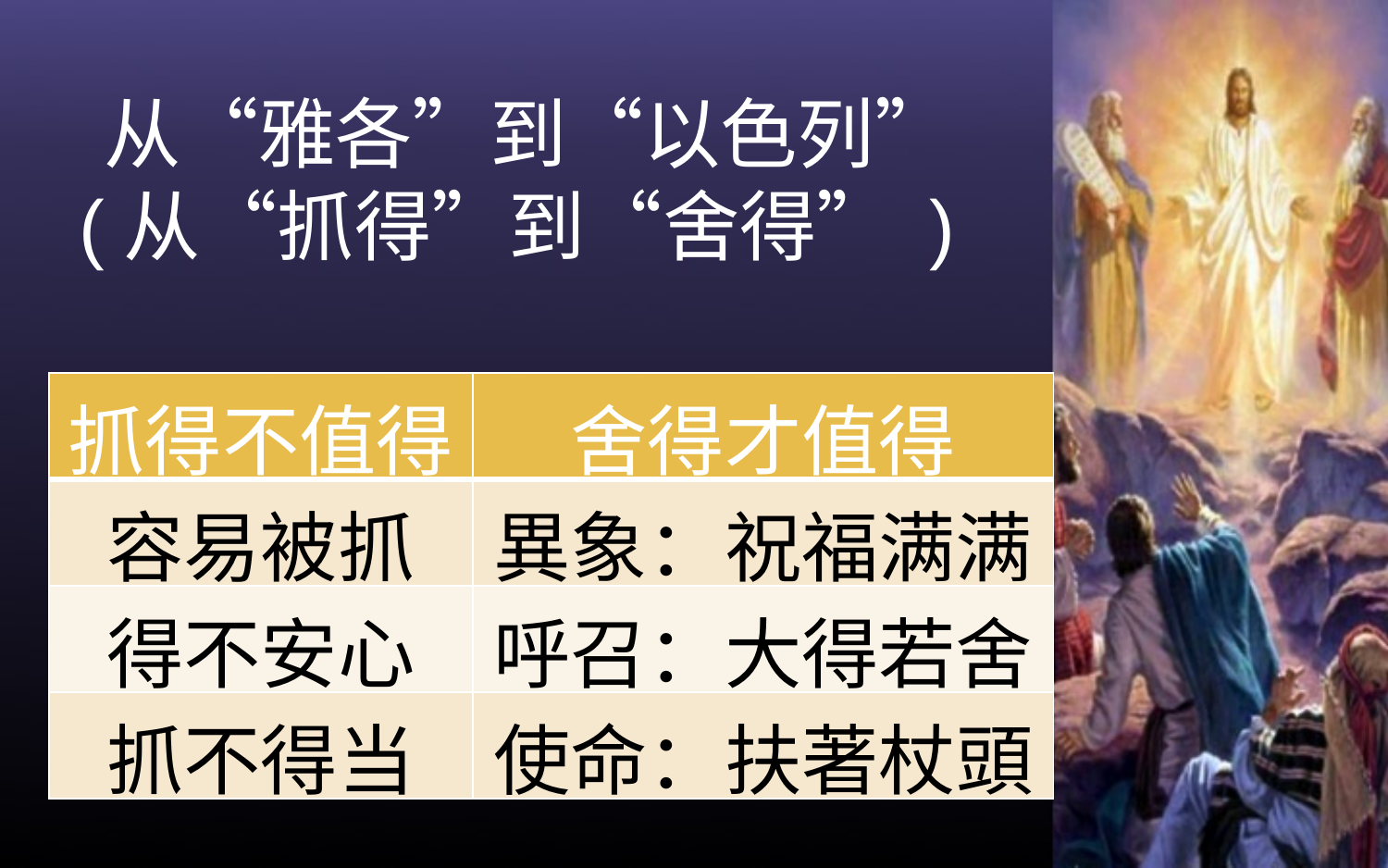

从“雅各”到“以色列”
(从“抓得”到“舍得” )

| 抓得不值得 | 舍得才值得 |
| --- | --- |
| 容易被抓 | 異象：祝福满满 |
| 得不安心 | 呼召：大得若舍 |
| 抓不得当 | 使命：扶著杖頭 |